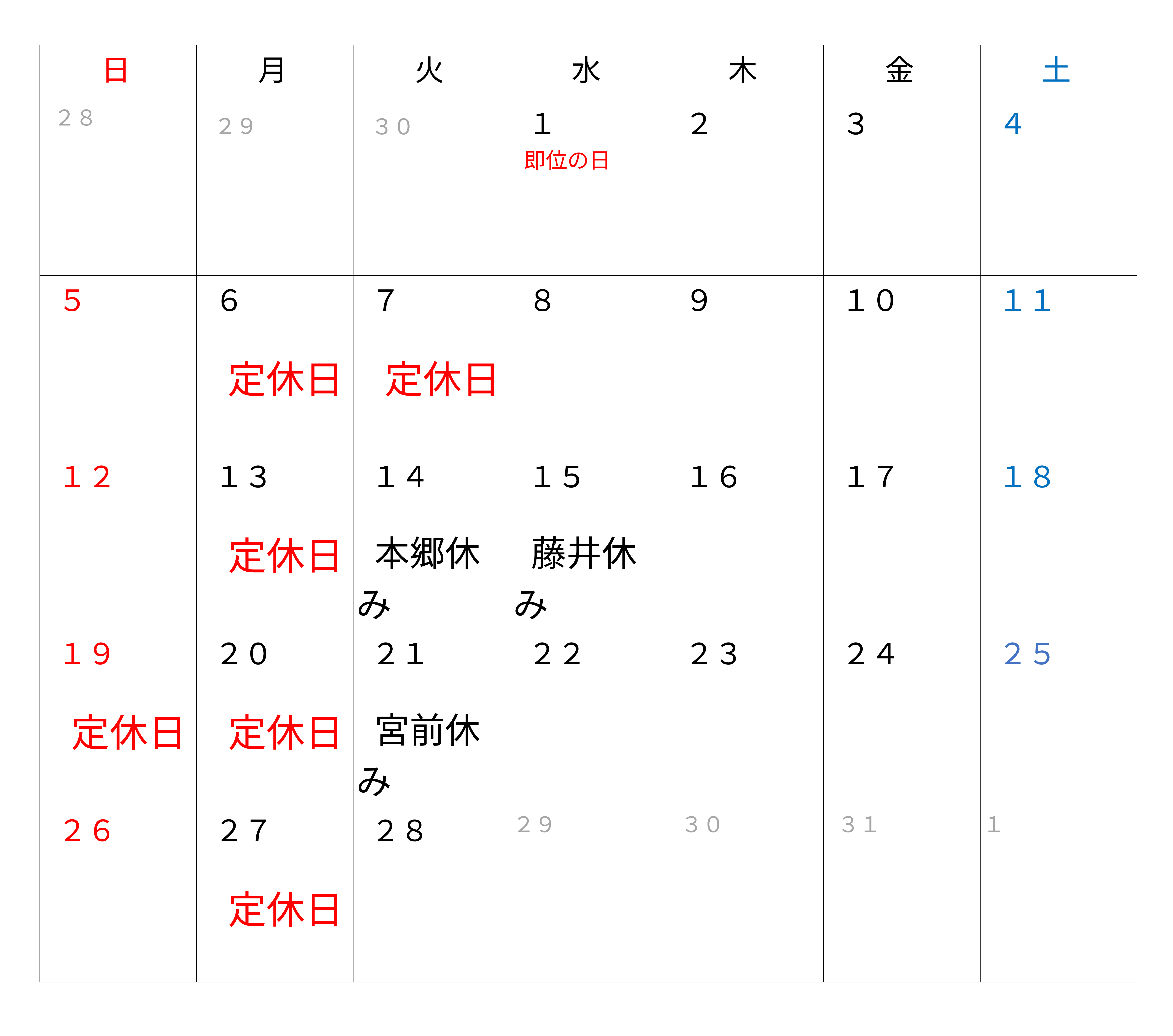

| 日 | 月 | 火 | 水 | 木 | 金 | 土 |
| --- | --- | --- | --- | --- | --- | --- |
| ２８ | ２９ | ３０ | １ 即位の日 | ２ | ３ | ４ |
| ５ | ６ 定休日 | ７ 定休日 | ８ | ９ | １０ | １１ |
| １２ | １３ 定休日 | １４ 本郷休み | １５ 藤井休み | １６ | １７ | １８ |
| １９ 定休日 | ２０ 定休日 | ２１ 宮前休み | ２２ | ２３ | ２４ | ２５ |
| ２６ | ２７ 定休日 | ２８ | ２９ | ３０ | ３１ | １ |
#